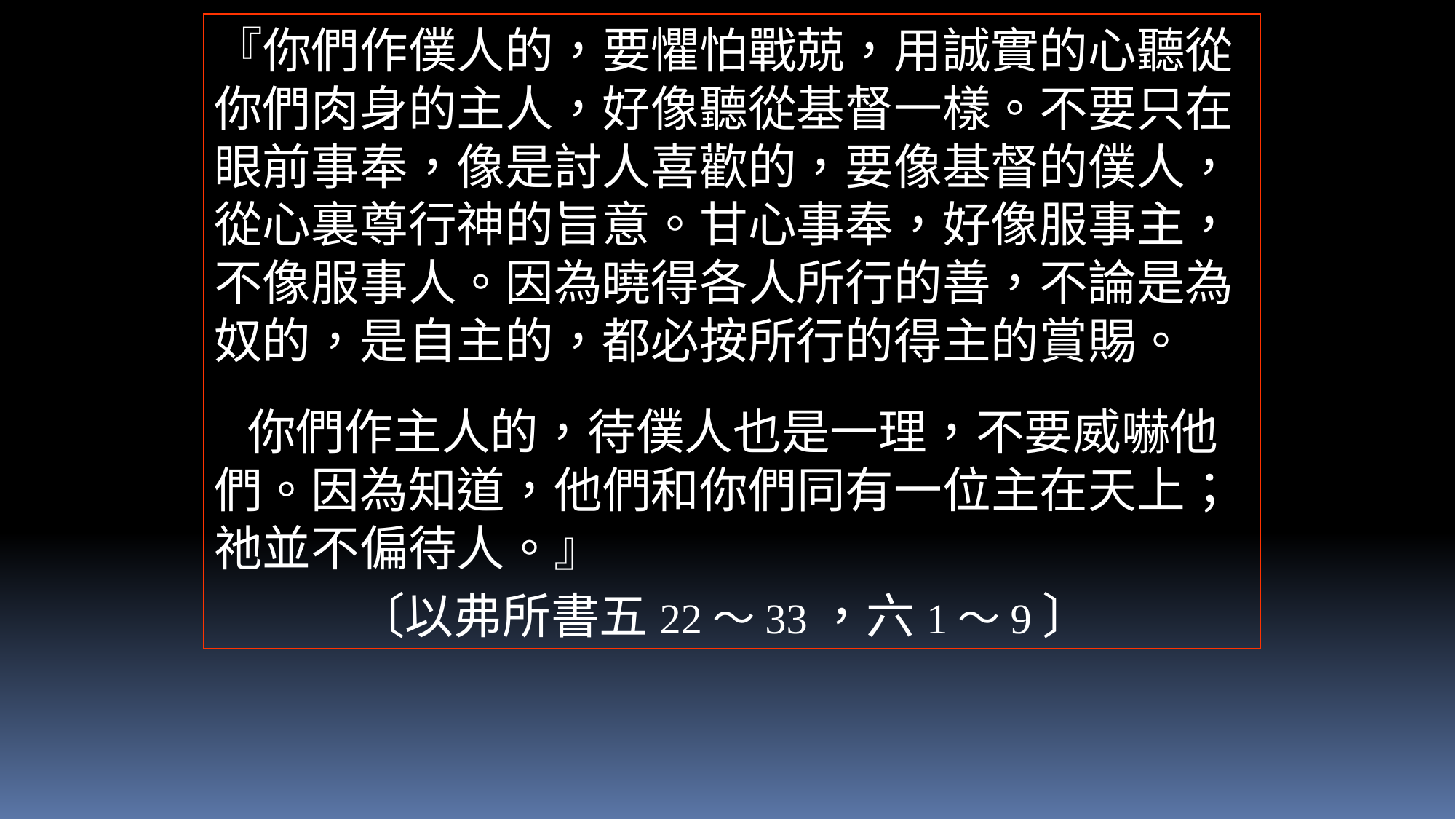

『你們作僕人的，要懼怕戰兢，用誠實的心聽從你們肉身的主人，好像聽從基督一樣。不要只在眼前事奉，像是討人喜歡的，要像基督的僕人，從心裏尊行神的旨意。甘心事奉，好像服事主，不像服事人。因為曉得各人所行的善，不論是為奴的，是自主的，都必按所行的得主的賞賜。

  你們作主人的，待僕人也是一理，不要威嚇他們。因為知道，他們和你們同有一位主在天上；祂並不偏待人。』
            〔以弗所書五22～33，六1～9〕